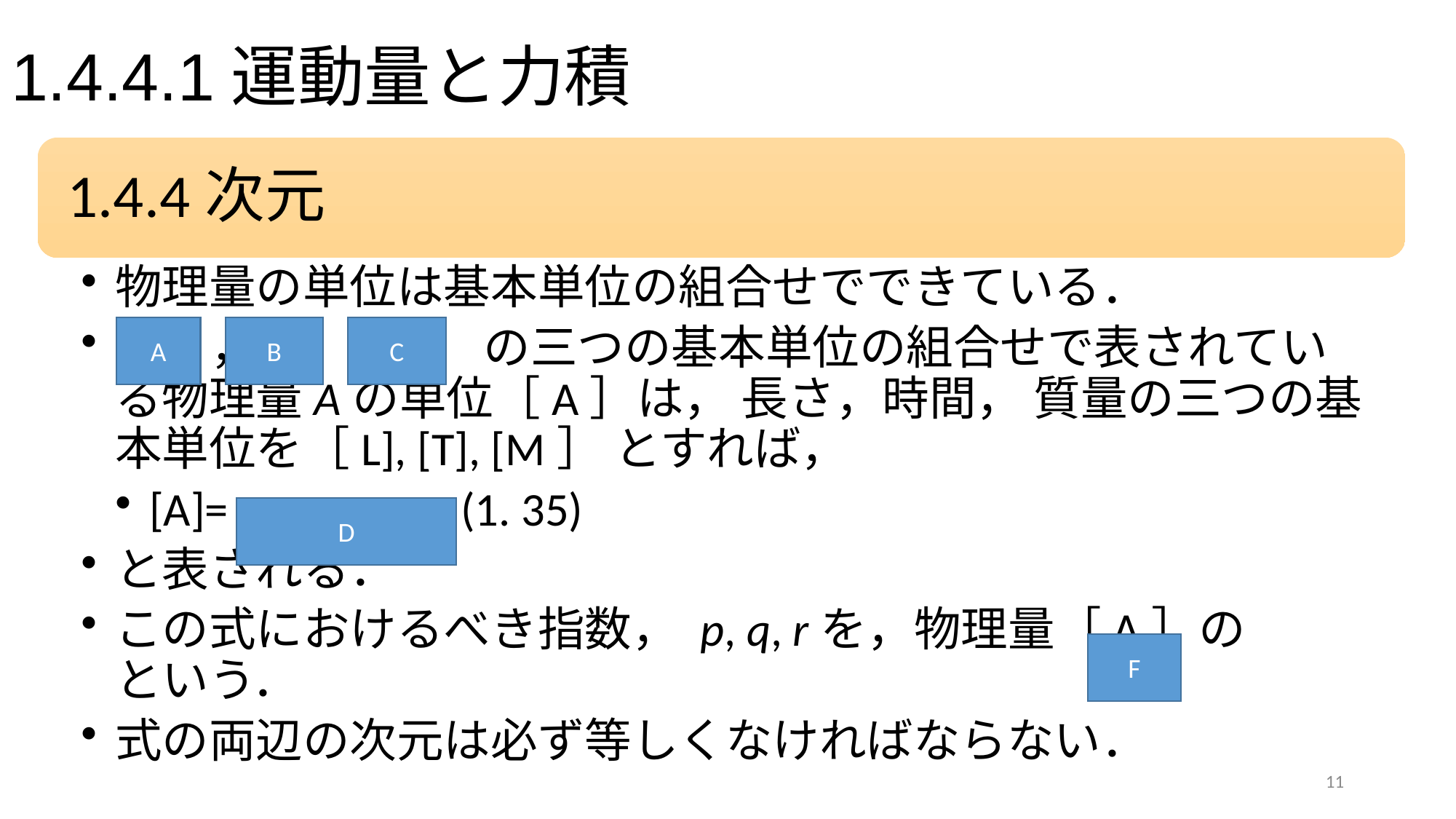

# 1.4.4.1運動量と力積
1.4.4次元
物理量の単位は基本単位の組合せでできている．
        ，         ，        の三つの基本単位の組合せで表されている物理量Aの単位［A］は， 長さ，時間， 質量の三つの基本単位を［L], [T], [M］ とすれば，
[A]=                      (1. 35)
と表される．
この式におけるべき指数， p, q, rを，物理量［A］の         という．
式の両辺の次元は必ず等しくなければならない．
A
B
C
D
F
11